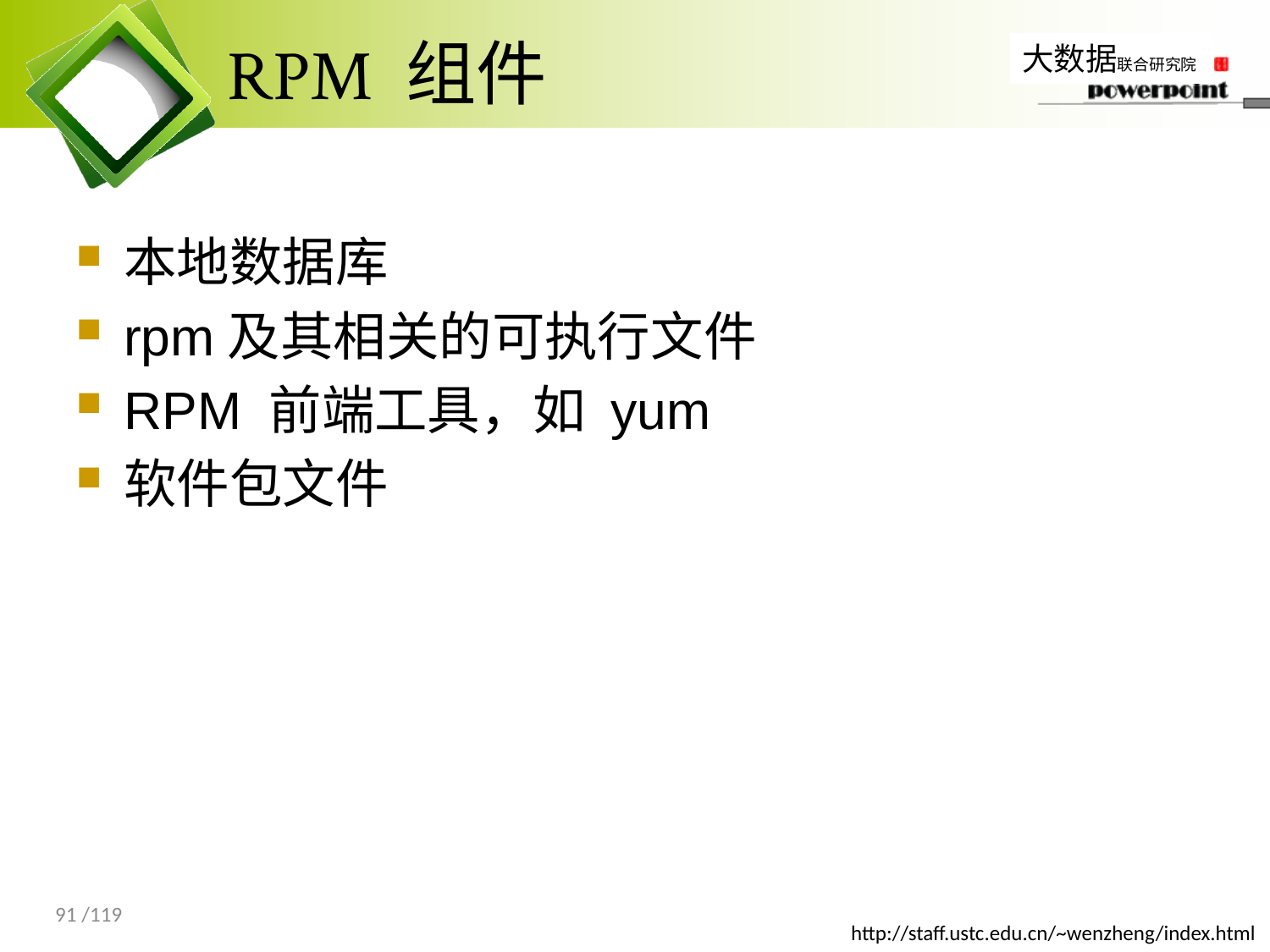

# RPM 组件

本地数据库
rpm及其相关的可执行文件
RPM 前端工具，如 yum
软件包文件
91